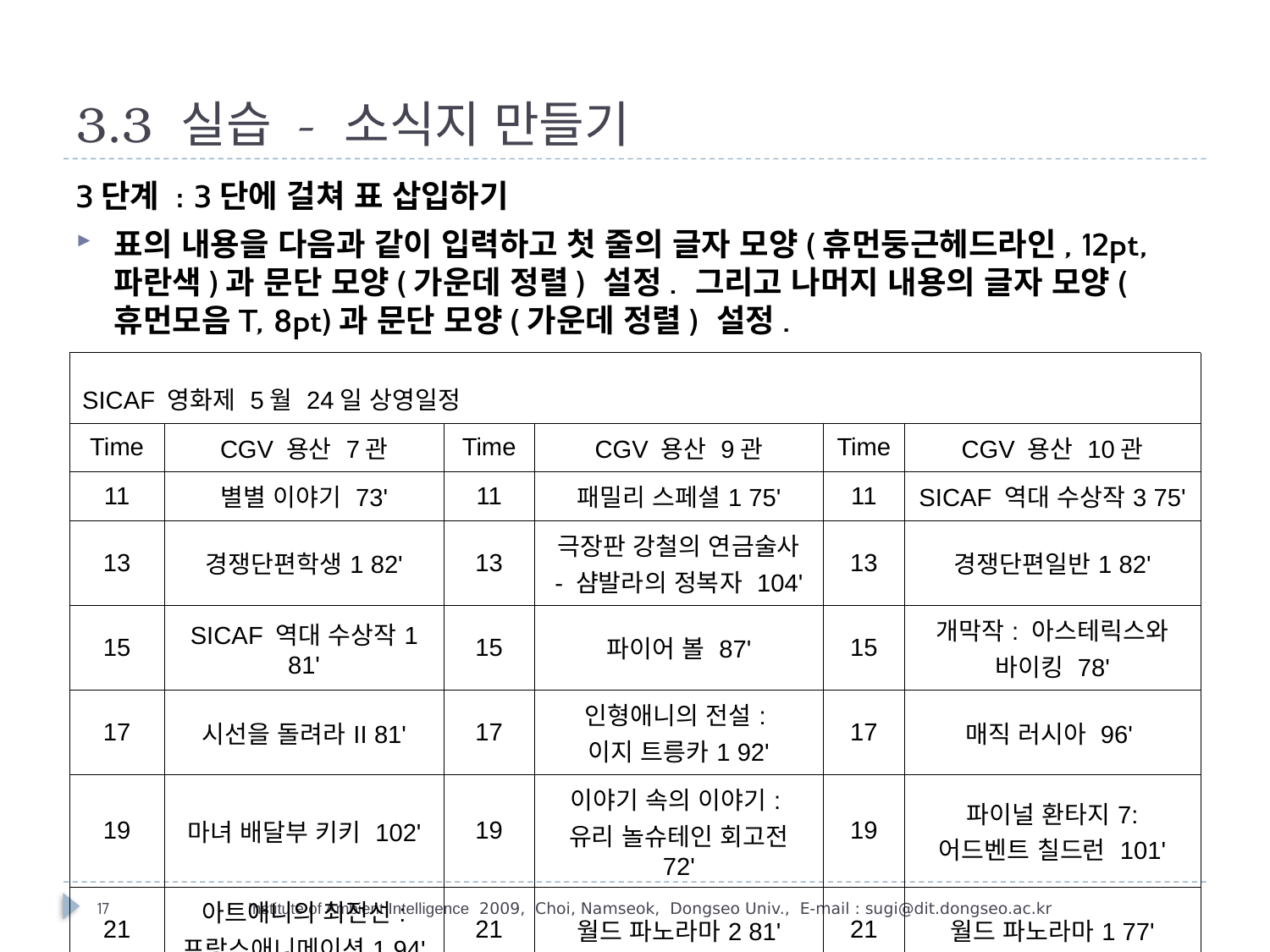

# 3.3 실습 - 소식지 만들기
3단계 : 3단에 걸쳐 표 삽입하기
표의 내용을 다음과 같이 입력하고 첫 줄의 글자 모양(휴먼둥근헤드라인, 12pt, 파란색)과 문단 모양(가운데 정렬) 설정. 그리고 나머지 내용의 글자 모양(휴먼모음T, 8pt)과 문단 모양(가운데 정렬) 설정.

| SICAF 영화제 5월 24일 상영일정 |  |  |  |  |  |
| --- | --- | --- | --- | --- | --- |
| Time | CGV 용산 7관 | Time | CGV 용산 9관 | Time | CGV 용산 10관 |
| 11 | 별별 이야기 73' | 11 | 패밀리 스페셜1 75' | 11 | SICAF 역대 수상작3 75' |
| 13 | 경쟁단편학생1 82' | 13 | 극장판 강철의 연금술사 - 샴발라의 정복자 104' | 13 | 경쟁단편일반1 82' |
| 15 | SICAF 역대 수상작1 81' | 15 | 파이어 볼 87' | 15 | 개막작: 아스테릭스와 바이킹 78' |
| 17 | 시선을 돌려라II 81' | 17 | 인형애니의 전설: 이지 트릉카1 92' | 17 | 매직 러시아 96' |
| 19 | 마녀 배달부 키키 102' | 19 | 이야기 속의 이야기: 유리 놀슈테인 회고전 72' | 19 | 파이널 환타지7: 어드벤트 칠드런 101' |
| 21 | 아트애니의 최전선: 프랑스애니메이션1 94' | 21 | 월드 파노라마2 81' | 21 | 월드 파노라마1 77' |